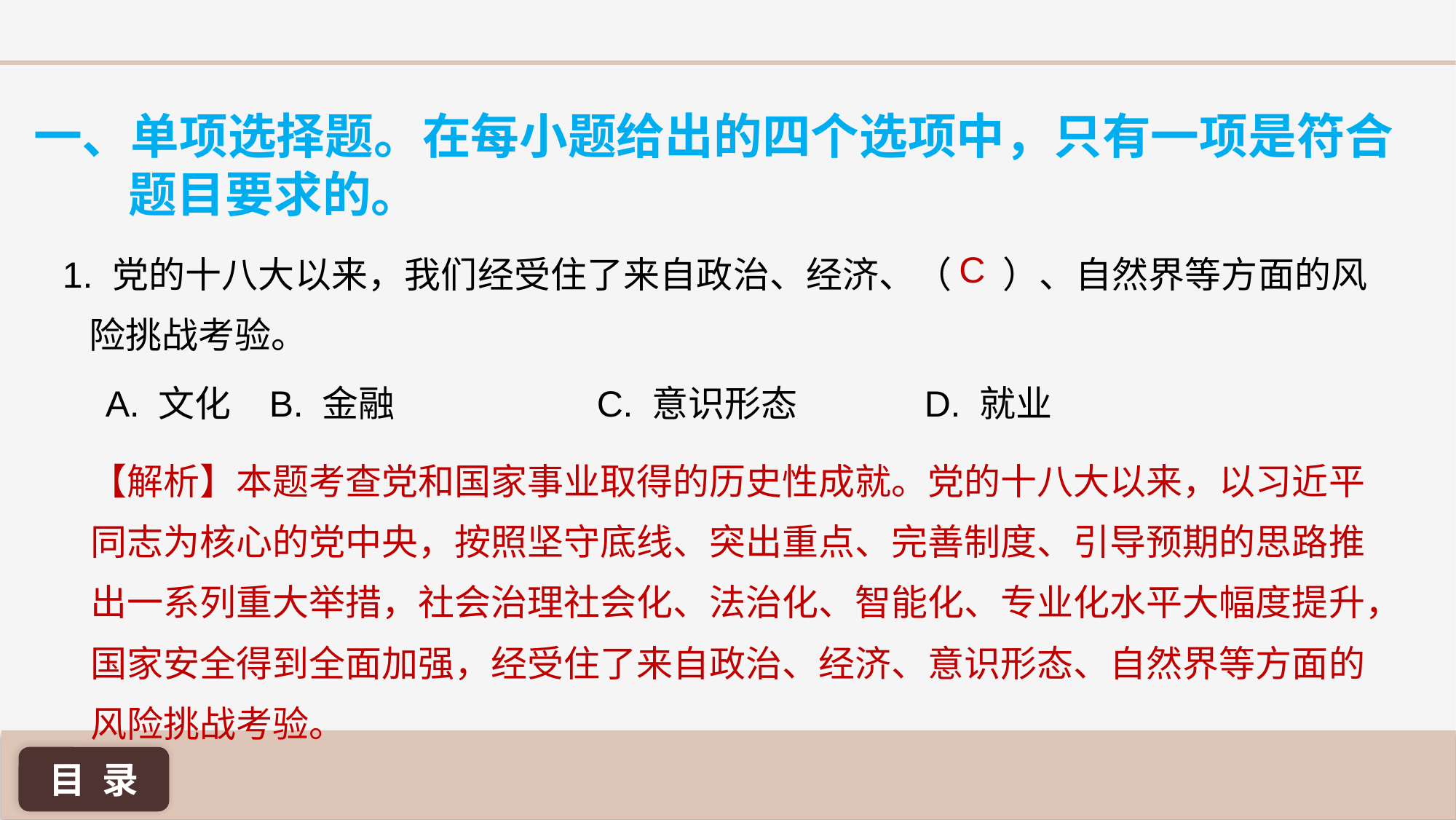

一、单项选择题。在每小题给出的四个选项中，只有一项是符合题目要求的。
C
1. 党的十八大以来，我们经受住了来自政治、经济、（      ）、自然界等方面的风
          险挑战考验。
A. 文化 	B. 金融 		C. 意识形态 		D. 就业
【解析】本题考查党和国家事业取得的历史性成就。党的十八大以来，以习近平同志为核心的党中央，按照坚守底线、突出重点、完善制度、引导预期的思路推出一系列重大举措，社会治理社会化、法治化、智能化、专业化水平大幅度提升，国家安全得到全面加强，经受住了来自政治、经济、意识形态、自然界等方面的风险挑战考验。